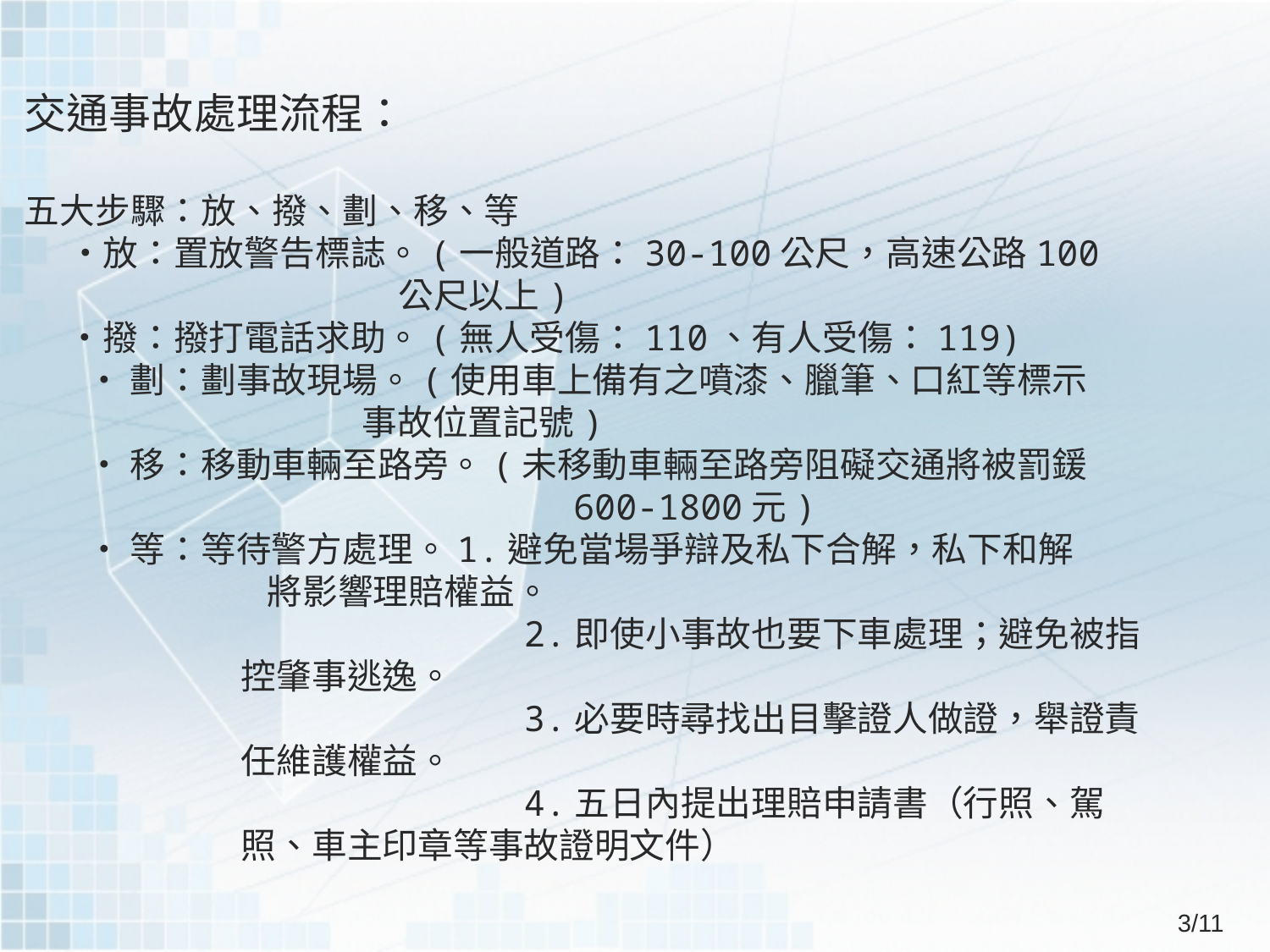

交通事故處理流程：

五大步驟：放、撥、劃、移、等
　 ‧放：置放警告標誌。(一般道路：30-100公尺，高速公路100
      　　　　　　　　　公尺以上)
　 ‧撥：撥打電話求助。(無人受傷：110、有人受傷：119)
‧劃：劃事故現場。(使用車上備有之噴漆、臘筆、口紅等標示
     　　　　　　  事故位置記號)
‧移：移動車輛至路旁。(未移動車輛至路旁阻礙交通將被罰鍰
                       600-1800元)
‧等：等待警方處理。1.避免當場爭辯及私下合解，私下和解
                      將影響理賠權益。
                       2.即使小事故也要下車處理；避免被指
                         控肇事逃逸。
                       3.必要時尋找出目擊證人做證，舉證責
                         任維護權益。
                       4.五日內提出理賠申請書（行照、駕
                         照、車主印章等事故證明文件）

3/11